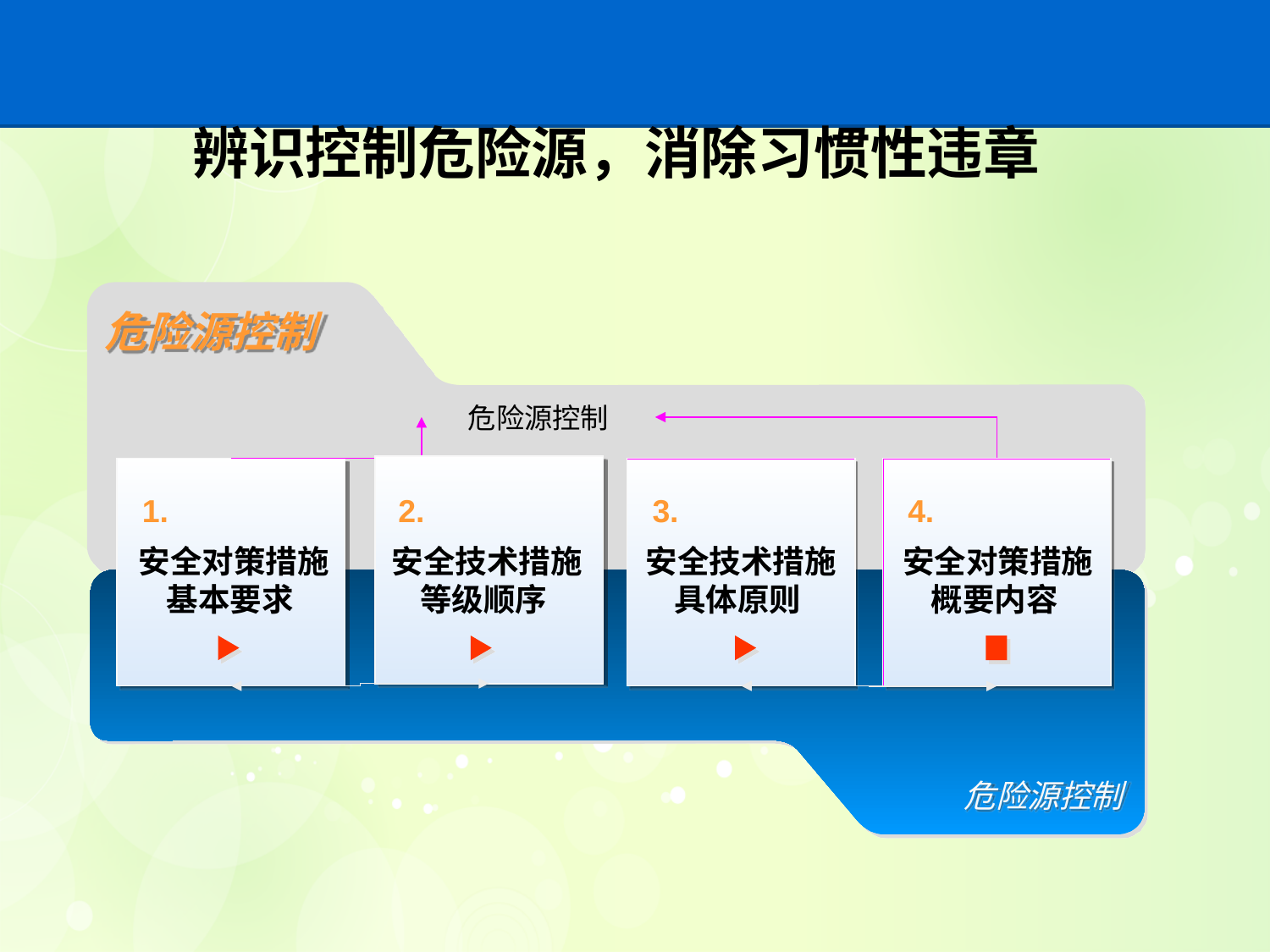

# 辨识控制危险源，消除习惯性违章

危险源控制
危险源控制

1.
2.
3.
4.
安全对策措施基本要求
安全技术措施等级顺序
安全技术措施具体原则
安全对策措施概要内容

危险源控制